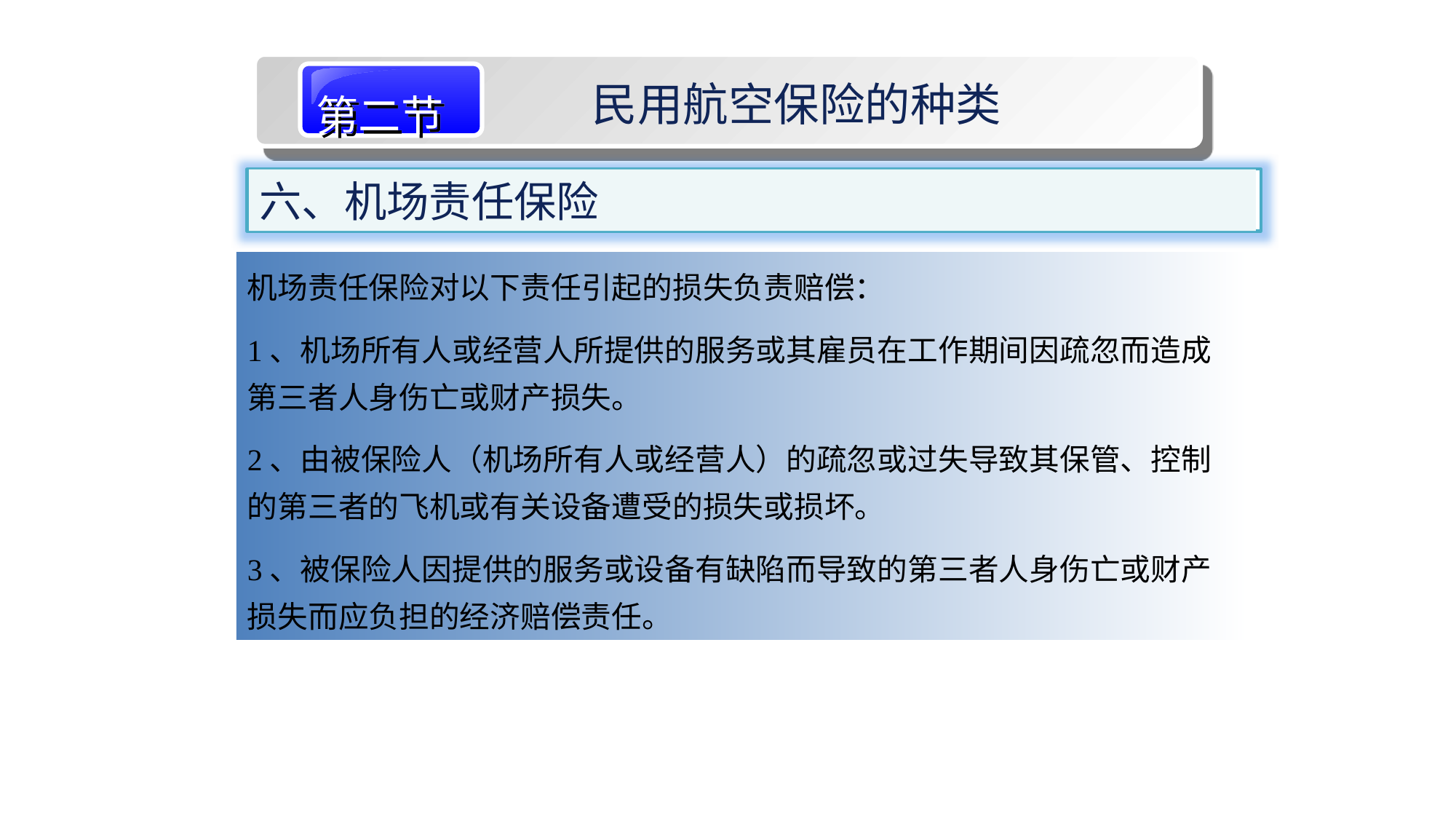

第二节
民用航空保险的种类

六、机场责任保险
机场责任保险对以下责任引起的损失负责赔偿：
1、机场所有人或经营人所提供的服务或其雇员在工作期间因疏忽而造成第三者人身伤亡或财产损失。
2、由被保险人（机场所有人或经营人）的疏忽或过失导致其保管、控制的第三者的飞机或有关设备遭受的损失或损坏。
3、被保险人因提供的服务或设备有缺陷而导致的第三者人身伤亡或财产损失而应负担的经济赔偿责任。
21